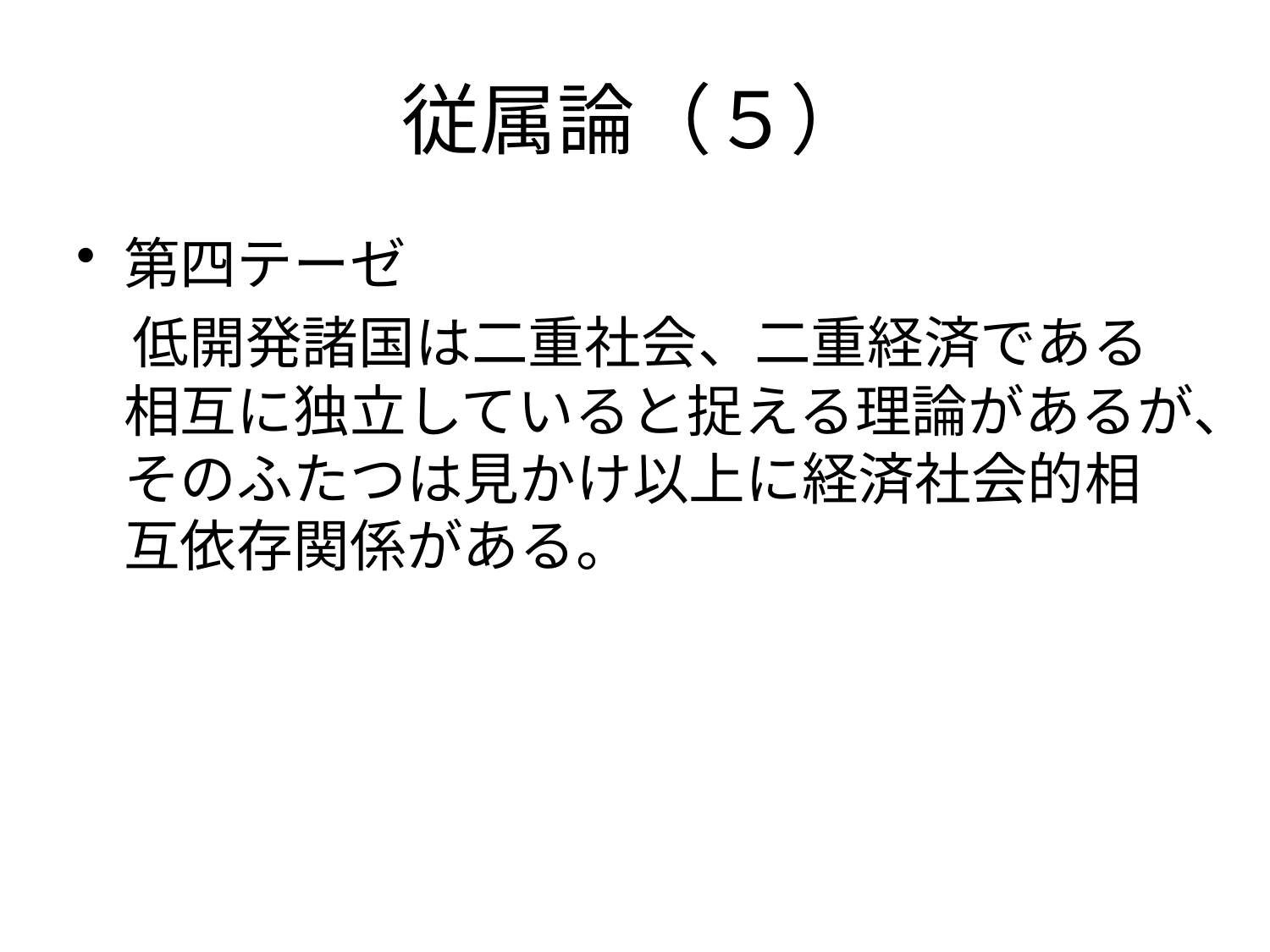

# 従属論（５）
第四テーゼ
　低開発諸国は二重社会、二重経済である相互に独立していると捉える理論があるが、そのふたつは見かけ以上に経済社会的相互依存関係がある。